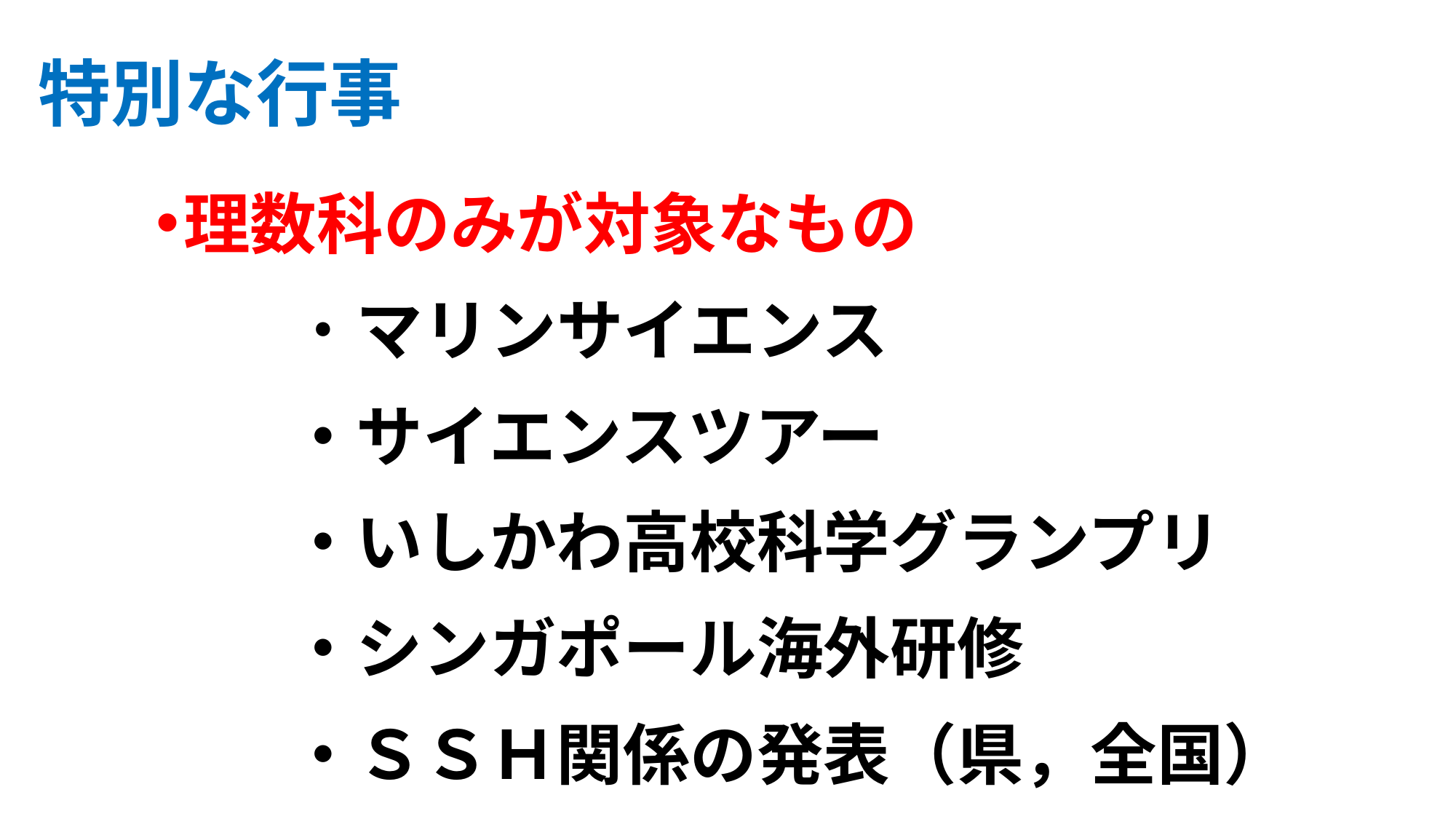

# 特別な行事
理数科のみが対象なもの
　　・マリンサイエンス
　　・サイエンスツアー
　　・いしかわ高校科学グランプリ
　　・シンガポール海外研修
　　・ＳＳＨ関係の発表（県，全国）